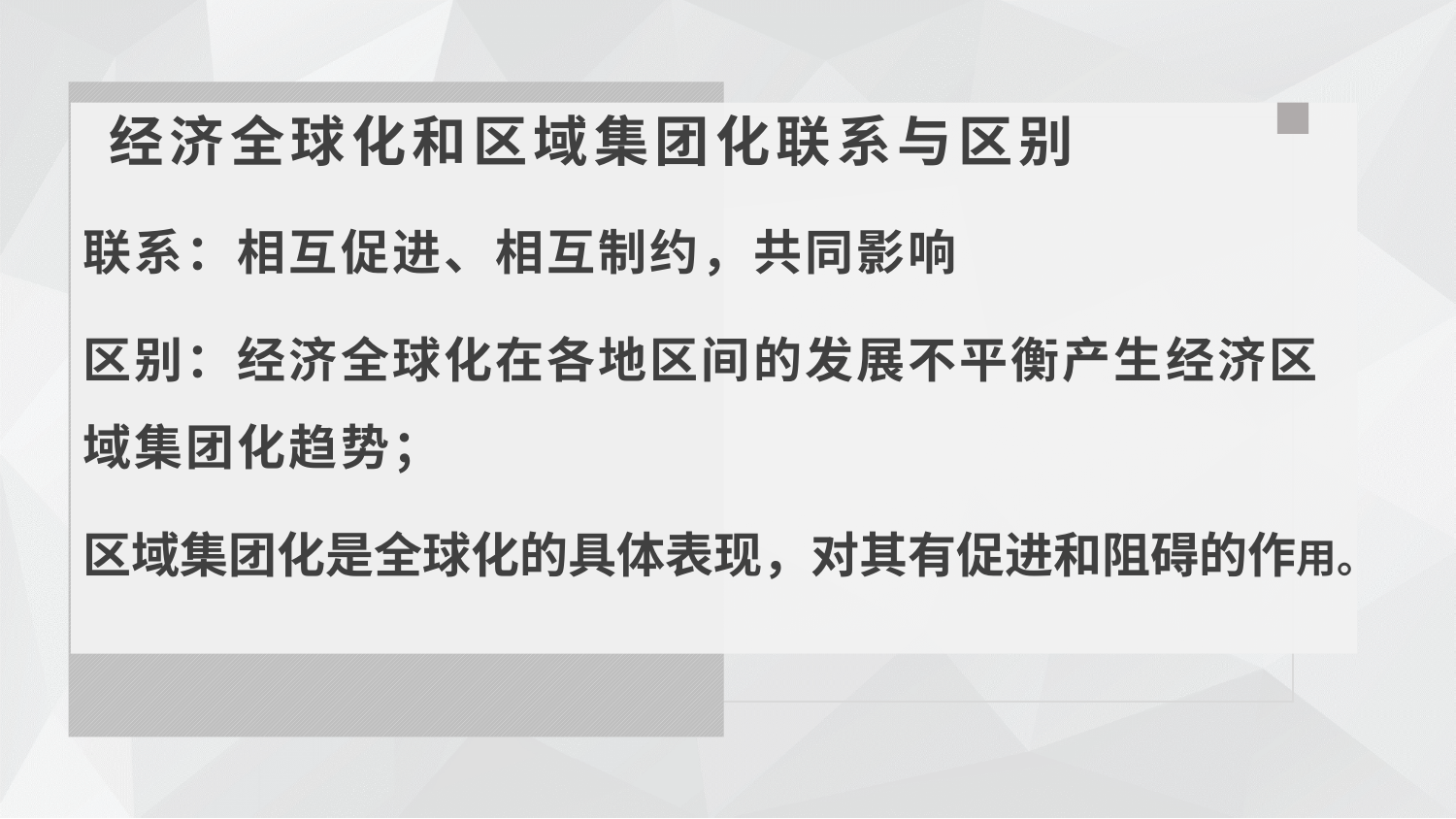

经济全球化和区域集团化联系与区别

联系：相互促进、相互制约，共同影响
区别：经济全球化在各地区间的发展不平衡产生经济区域集团化趋势；
区域集团化是全球化的具体表现，对其有促进和阻碍的作用。